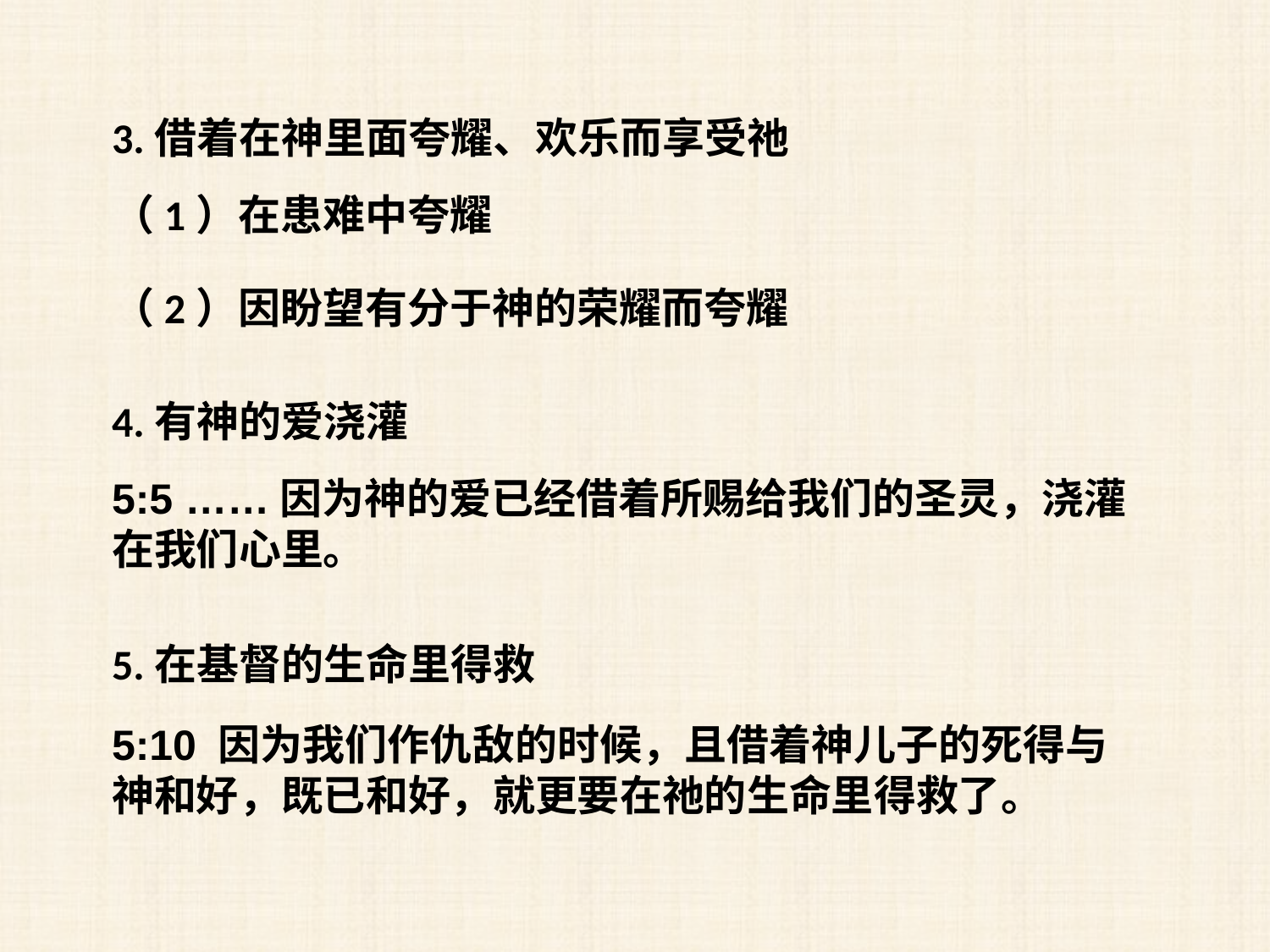

3.借着在神里面夸耀、欢乐而享受祂
（1）在患难中夸耀
（2）因盼望有分于神的荣耀而夸耀
4.有神的爱浇灌
5:5 ……因为神的爱已经借着所赐给我们的圣灵，浇灌在我们心里。
5.在基督的生命里得救
5:10 因为我们作仇敌的时候，且借着神儿子的死得与神和好，既已和好，就更要在祂的生命里得救了。